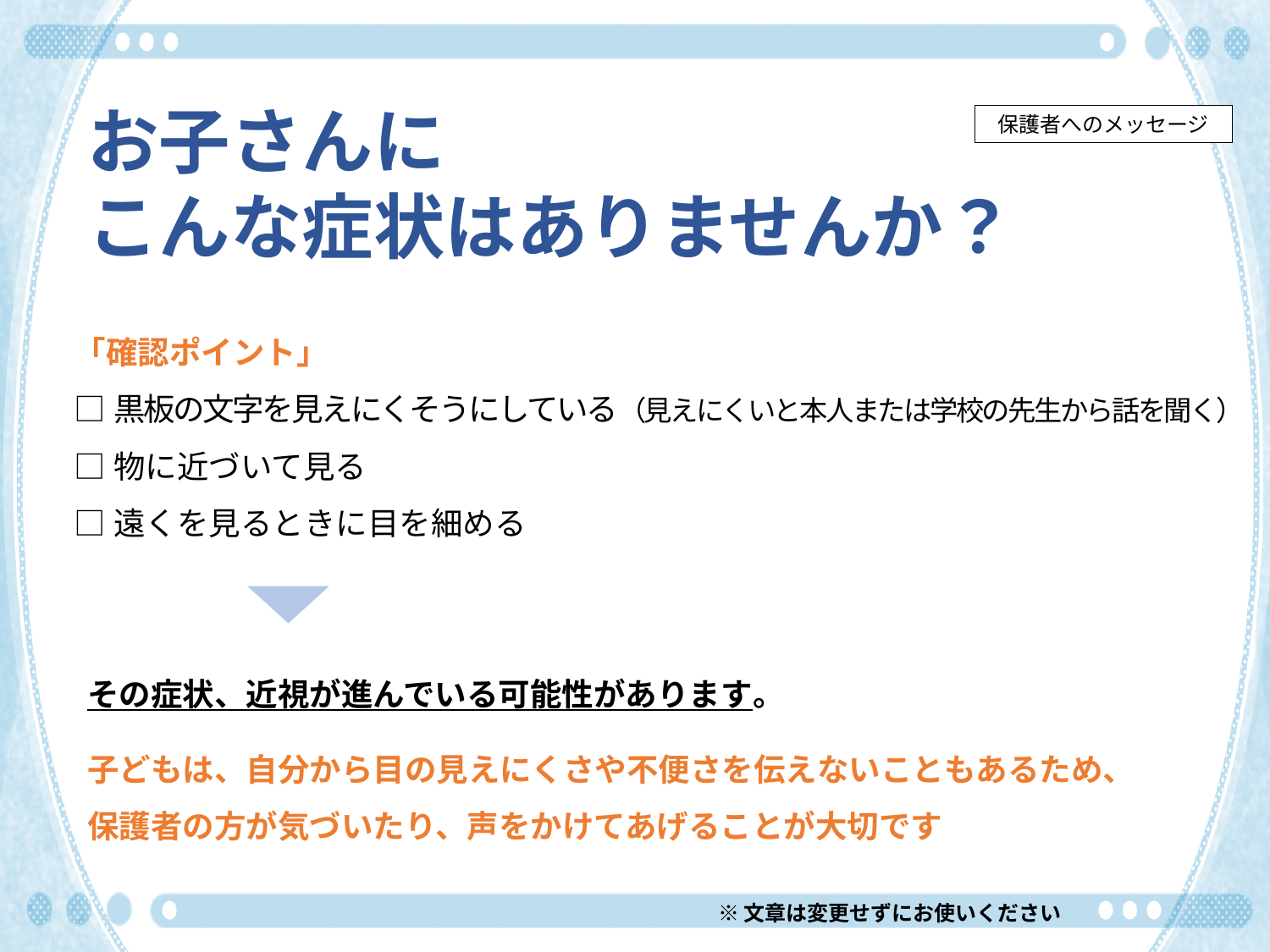

# お子さんに こんな症状はありませんか？
保護者へのメッセージ
「確認ポイント」
□黒板の文字を見えにくそうにしている（見えにくいと本人または学校の先生から話を聞く）
□物に近づいて見る
□遠くを見るときに目を細める

その症状、近視が進んでいる可能性があります。
子どもは、自分から目の見えにくさや不便さを伝えないこともあるため、保護者の方が気づいたり、声をかけてあげることが大切です
※文章は変更せずにお使いください